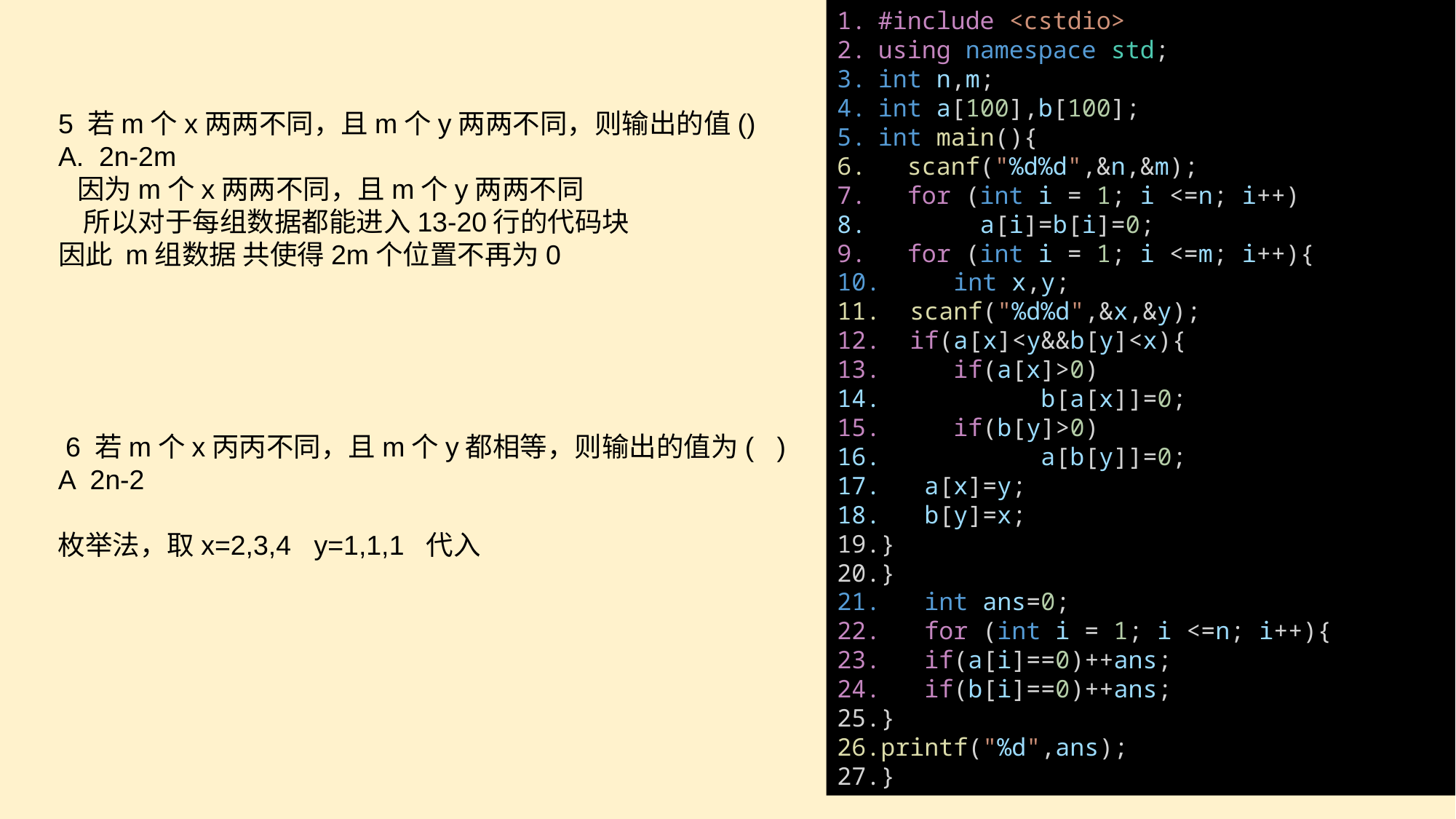

#include <cstdio>
using namespace std;
int n,m;
int a[100],b[100];
int main(){
  scanf("%d%d",&n,&m);
  for (int i = 1; i <=n; i++)
       a[i]=b[i]=0;
  for (int i = 1; i <=m; i++){
     int x,y;
  scanf("%d%d",&x,&y);
  if(a[x]<y&&b[y]<x){
     if(a[x]>0)
           b[a[x]]=0;
     if(b[y]>0)
           a[b[y]]=0;
   a[x]=y;
   b[y]=x;
}
}
   int ans=0;
   for (int i = 1; i <=n; i++){
   if(a[i]==0)++ans;
   if(b[i]==0)++ans;
}
printf("%d",ans);
}
5 若m个x两两不同，且m个y两两不同，则输出的值()
2n-2m
  因为m个x两两不同，且m个y两两不同
   所以对于每组数据都能进入13-20行的代码块
因此 m组数据 共使得2m个位置不再为0
 6 若m个x丙丙不同，且m个y都相等，则输出的值为(   )
A  2n-2

枚举法，取x=2,3,4   y=1,1,1  代入